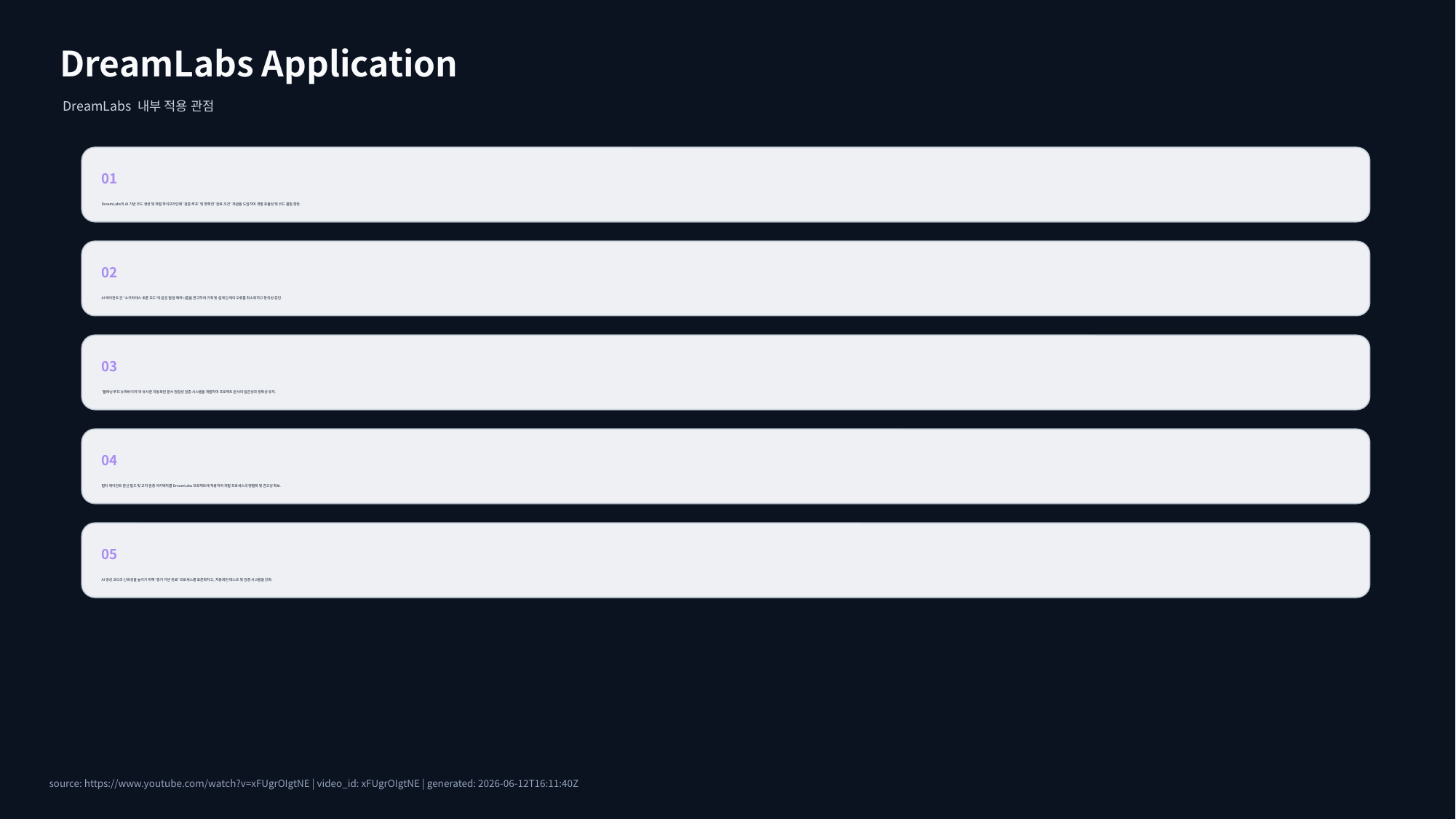

DreamLabs Application
DreamLabs 내부 적용 관점

01
DreamLabs의 AI 기반 코드 생성 및 개발 파이프라인에 '검증 루프' 및 명확한 '완료 조건' 개념을 도입하여 개발 효율성 및 코드 품질 향상.

02
AI 에이전트 간 '소크라테스 토론 모드'와 같은 협업 메커니즘을 연구하여 기획 및 설계 단계의 오류를 최소화하고 창의성 증진.

03
'플래닝 루프 슈퍼바이저'와 유사한 자동화된 문서 정합성 검증 시스템을 개발하여 프로젝트 문서의 일관성과 정확성 유지.

04
멀티 에이전트 분산 빌드 및 교차 검증 아키텍처를 DreamLabs 프로젝트에 적용하여 개발 프로세스의 병렬화 및 견고성 확보.

05
AI 생성 코드의 신뢰성을 높이기 위해 '증거 기반 완료' 프로세스를 표준화하고, 자동화된 테스트 및 검증 시스템을 강화.
source: https://www.youtube.com/watch?v=xFUgrOIgtNE | video_id: xFUgrOIgtNE | generated: 2026-06-12T16:11:40Z